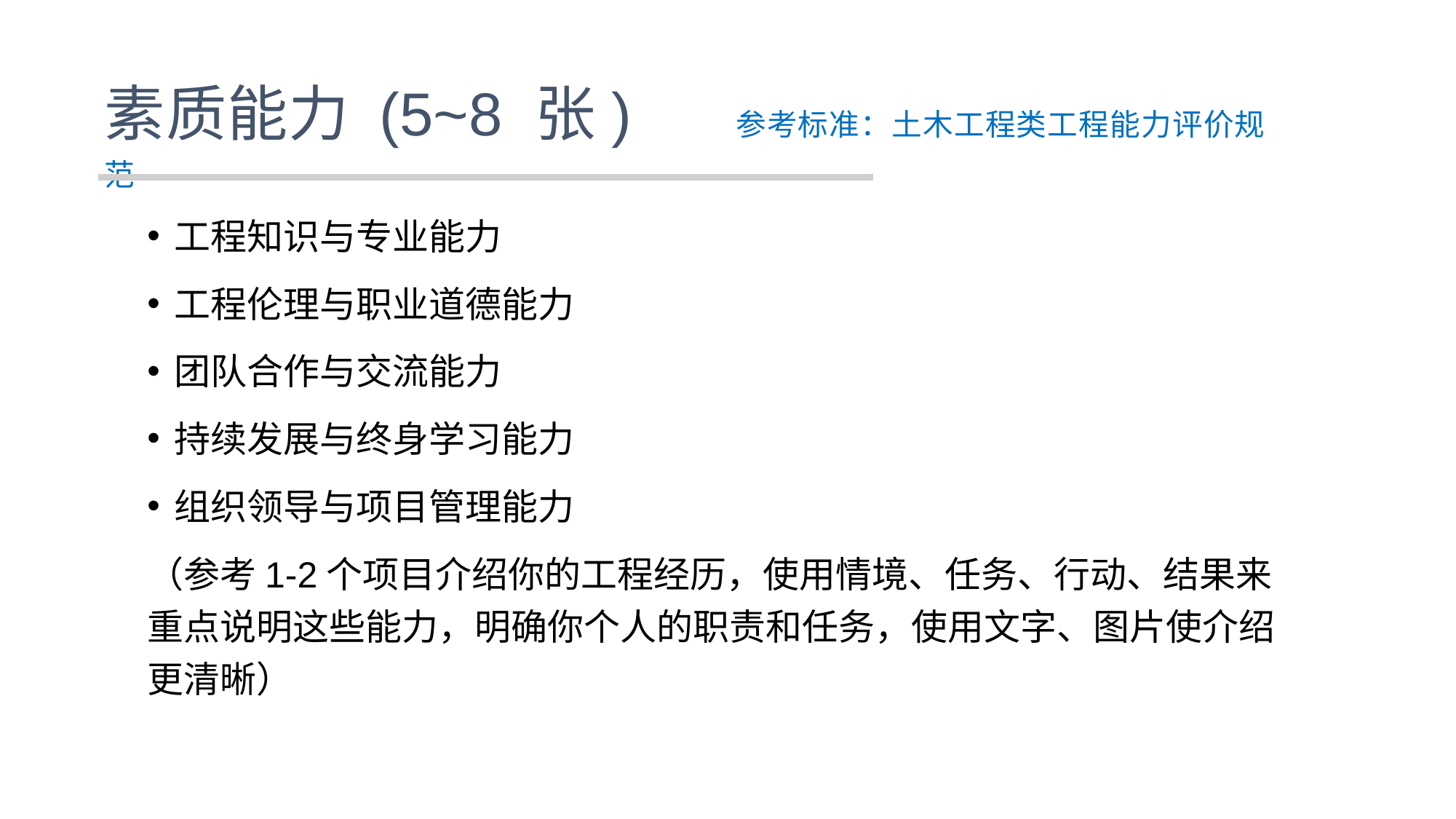

# 素质能力 (5~8 张)     参考标准：土木工程类工程能力评价规范
工程知识与专业能力
工程伦理与职业道德能力
团队合作与交流能力
持续发展与终身学习能力
组织领导与项目管理能力
（参考1-2个项目介绍你的工程经历，使用情境、任务、行动、结果来重点说明这些能力，明确你个人的职责和任务，使用文字、图片使介绍更清晰）